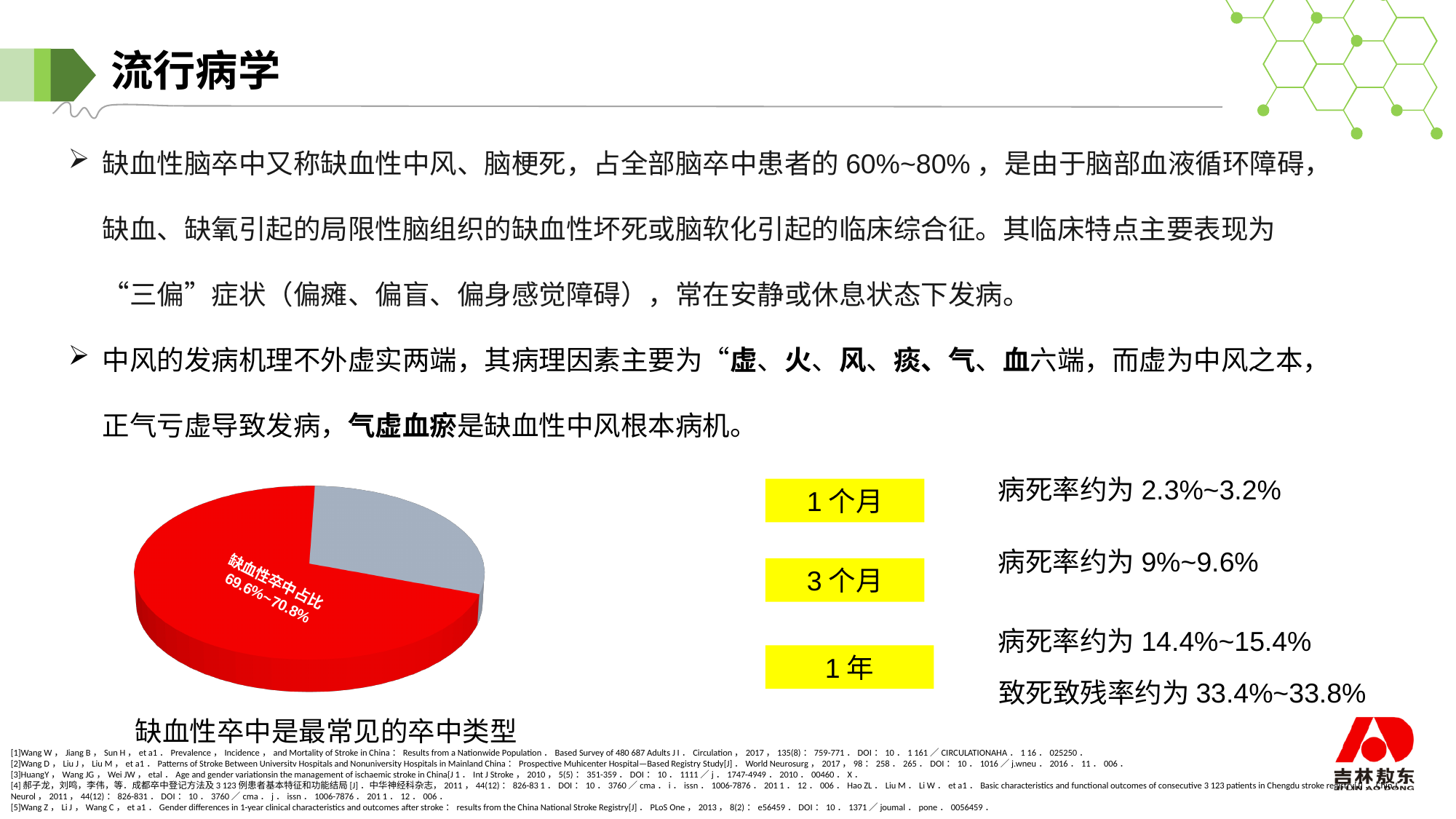

# 流行病学
缺血性脑卒中又称缺血性中风、脑梗死，占全部脑卒中患者的60%~80%，是由于脑部血液循环障碍，缺血、缺氧引起的局限性脑组织的缺血性坏死或脑软化引起的临床综合征。其临床特点主要表现为“三偏”症状（偏瘫、偏盲、偏身感觉障碍），常在安静或休息状态下发病。
中风的发病机理不外虚实两端，其病理因素主要为“虚、火、风、痰、气、血六端，而虚为中风之本，正气亏虚导致发病，气虚血瘀是缺血性中风根本病机。

[unsupported chart]

[unsupported chart]

病死率约为2.3%~3.2%
1个月
病死率约为9%~9.6%
3个月
病死率约为14.4%~15.4%
1年
致死致残率约为33.4%~33.8%
缺血性卒中是最常见的卒中类型

[1]Wang W，Jiang B，Sun H，et a1．Prevalence，Incidence，and Mortality of Stroke in China：Results from a Nationwide Population．Based Survey of 480 687 Adults J I．Circulation，2017，135(8)：759-771．DOI：10．1 161／CIRCULATIONAHA．1 16．025250．
[2]Wang D，Liu J，Liu M，et a1．Patterns of Stroke Between Universitv Hospitals and Nonuniversity Hospitals in Mainland China：Prospective Muhicenter Hospital—Based Registry Study[J]．World Neurosurg，2017，98：258．265．DOI：10．1016／j.wneu．2016．11．006．
[3]HuangY，Wang JG，Wei JW，etal．Age and gender variationsin the management of ischaemic stroke in China{J 1．Int J Stroke，2010，5(5)：351-359．DOI：10．1111／j．1747-4949．2010．00460．X．
[4]郝子龙，刘鸣，李伟，等．成都卒中登记方法及3 123例患者基本特征和功能结局[J]．中华神经科杂志，2011，44(12)：826-83 1．DOI：10．3760／cma．i．issn．1006-7876．201 1．12．006．Hao ZL．Liu M．Li W．et a1．Basic characteristics and functional outcomes of consecutive 3 123 patients in Chengdu stroke registry[J]．Chin J Neurol，2011，44(12)：826-831．DOI：10．3760／cma．j．issn．1006-7876．201 1．12．006．
[5]Wang Z，Li J，Wang C，et a1．Gender differences in 1-year clinical characteristics and outcomes after stroke：results from the China National Stroke Registry[J]．PLoS One，2013，8(2)：e56459．DOI：10．1371／joumal．pone．0056459．